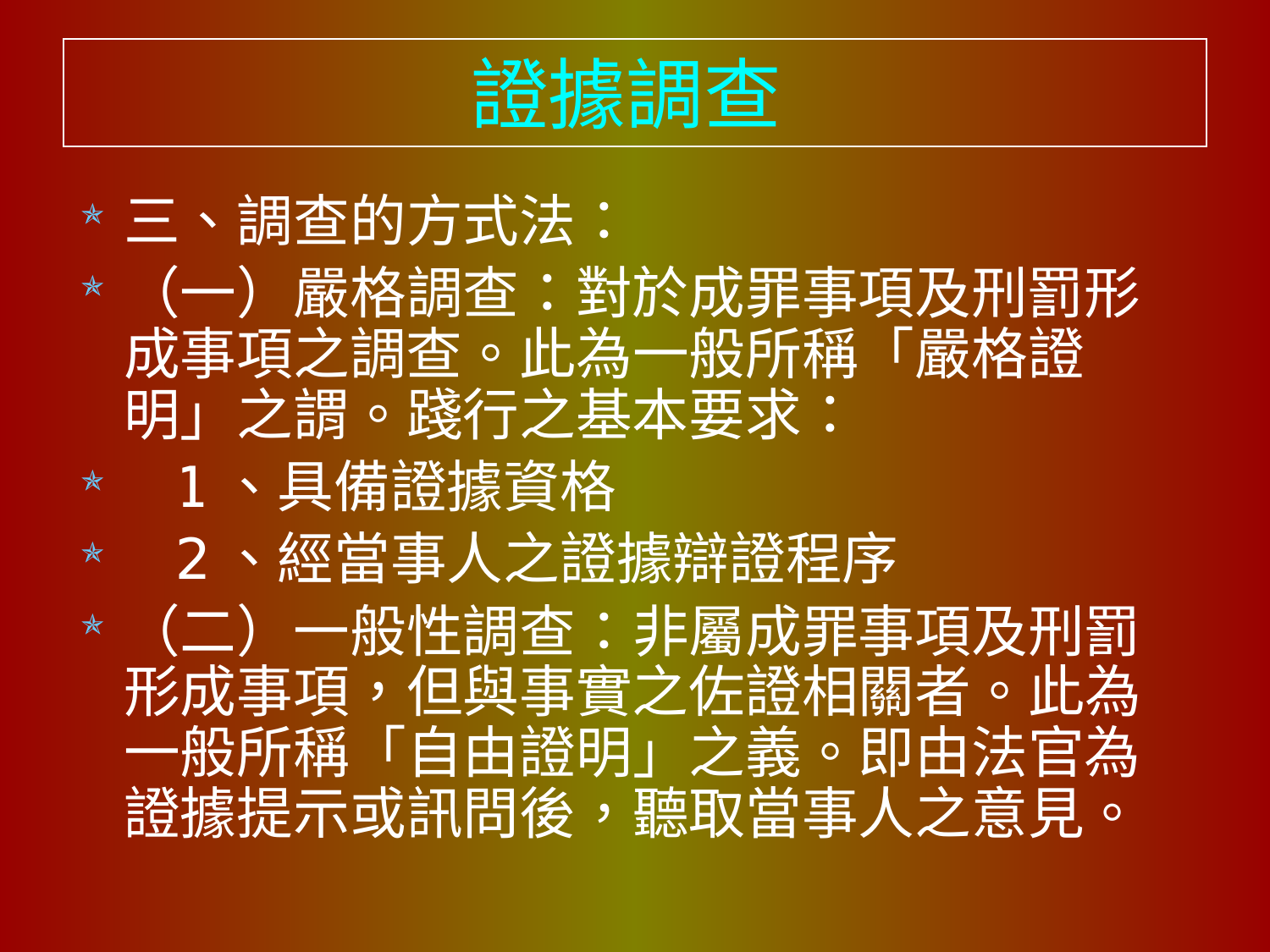

# 證據調查
三、調查的方式法：
（一）嚴格調查：對於成罪事項及刑罰形成事項之調查。此為一般所稱「嚴格證明」之謂。踐行之基本要求：
   1、具備證據資格
   2、經當事人之證據辯證程序
（二）一般性調查：非屬成罪事項及刑罰形成事項，但與事實之佐證相關者。此為一般所稱「自由證明」之義。即由法官為證據提示或訊問後，聽取當事人之意見。